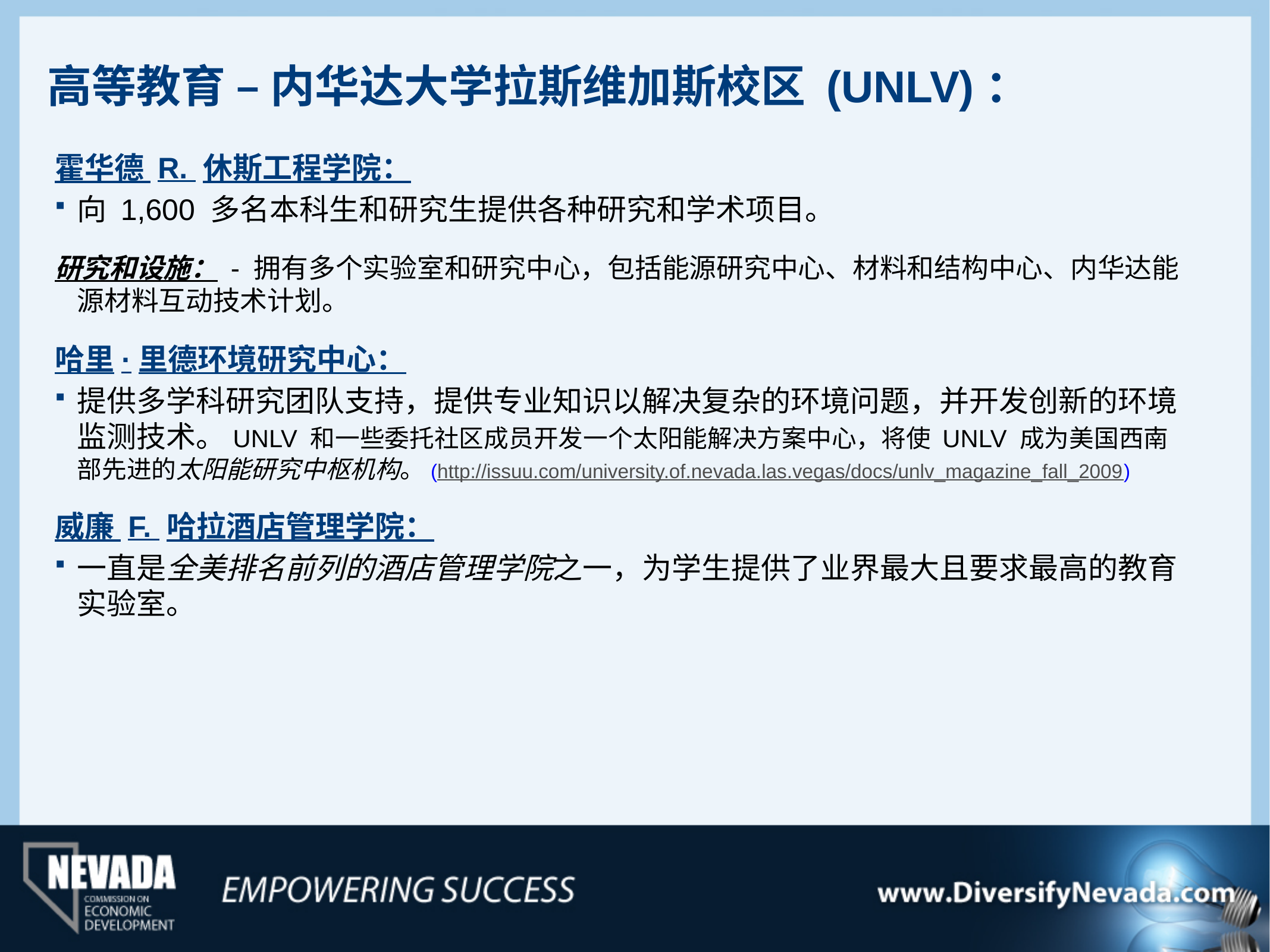

高等教育 – 内华达大学拉斯维加斯校区 (UNLV)：
霍华德 R. 休斯工程学院：
向 1,600 多名本科生和研究生提供各种研究和学术项目。

研究和设施： - 拥有多个实验室和研究中心，包括能源研究中心、材料和结构中心、内华达能源材料互动技术计划。

哈里·里德环境研究中心：
提供多学科研究团队支持，提供专业知识以解决复杂的环境问题，并开发创新的环境监测技术。UNLV 和一些委托社区成员开发一个太阳能解决方案中心，将使 UNLV 成为美国西南部先进的太阳能研究中枢机构。(http://issuu.com/university.of.nevada.las.vegas/docs/unlv_magazine_fall_2009)

威廉 F. 哈拉酒店管理学院：
一直是全美排名前列的酒店管理学院之一，为学生提供了业界最大且要求最高的教育实验室。